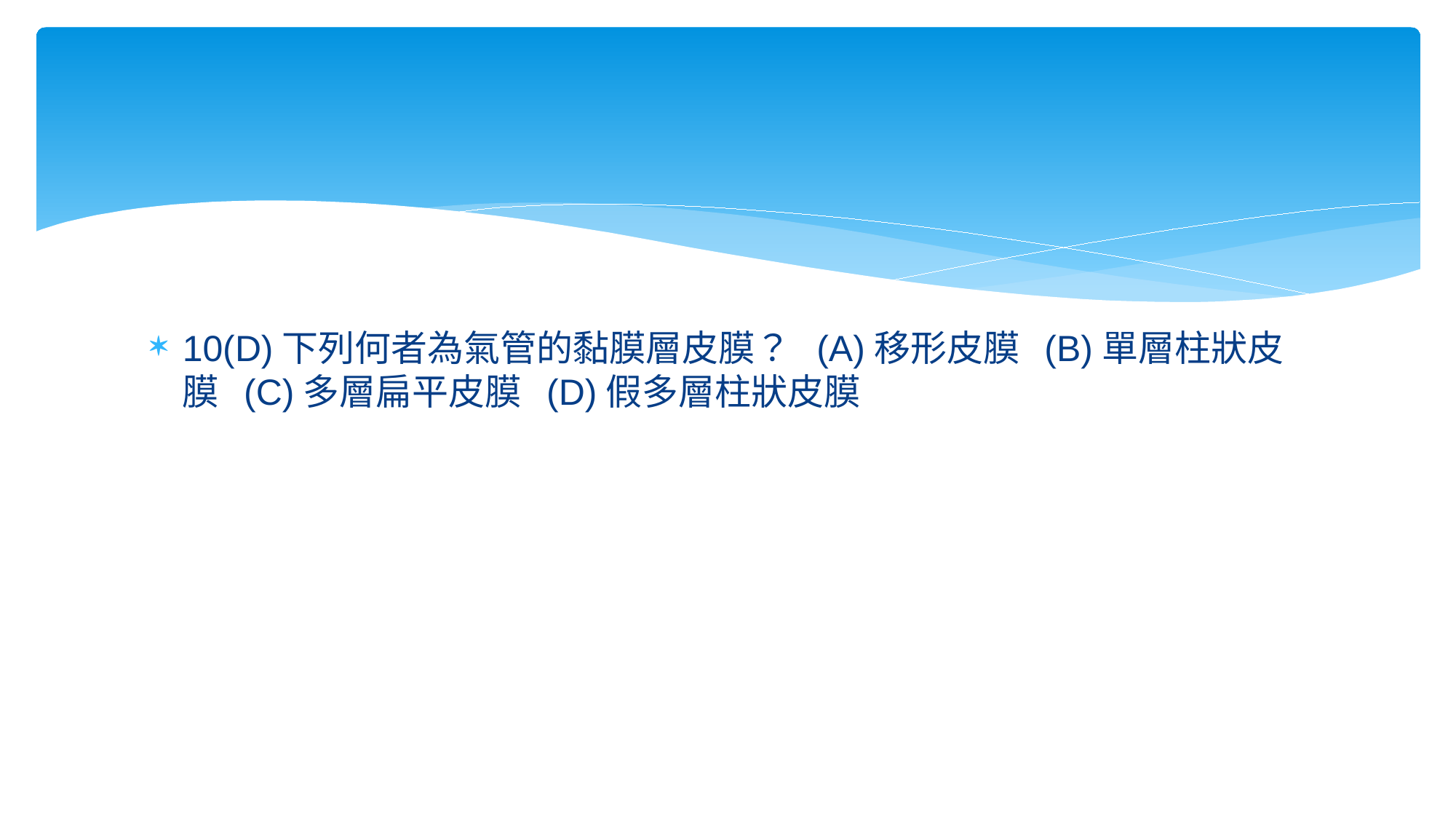

#
10(D)下列何者為氣管的黏膜層皮膜？  (A)移形皮膜  (B)單層柱狀皮膜  (C)多層扁平皮膜  (D)假多層柱狀皮膜